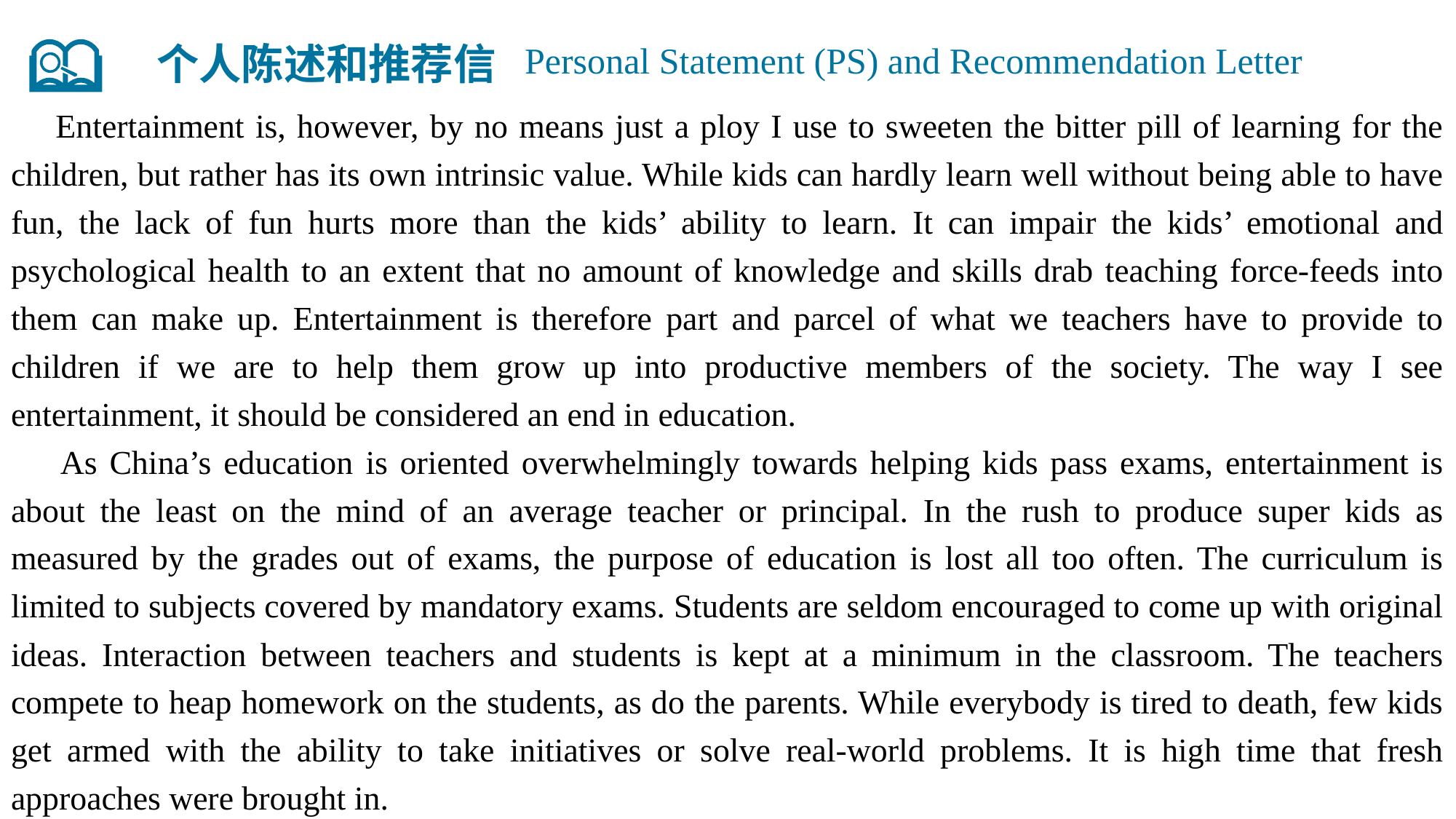

个人陈述和推荐信
Personal Statement (PS) and Recommendation Letter
    Entertainment is, however, by no means just a ploy I use to sweeten the bitter pill of learning for the children, but rather has its own intrinsic value. While kids can hardly learn well without being able to have fun, the lack of fun hurts more than the kids’ ability to learn. It can impair the kids’ emotional and psychological health to an extent that no amount of knowledge and skills drab teaching force-feeds into them can make up. Entertainment is therefore part and parcel of what we teachers have to provide to children if we are to help them grow up into productive members of the society. The way I see entertainment, it should be considered an end in education.
    As China’s education is oriented overwhelmingly towards helping kids pass exams, entertainment is about the least on the mind of an average teacher or principal. In the rush to produce super kids as measured by the grades out of exams, the purpose of education is lost all too often. The curriculum is limited to subjects covered by mandatory exams. Students are seldom encouraged to come up with original ideas. Interaction between teachers and students is kept at a minimum in the classroom. The teachers compete to heap homework on the students, as do the parents. While everybody is tired to death, few kids get armed with the ability to take initiatives or solve real-world problems. It is high time that fresh approaches were brought in.